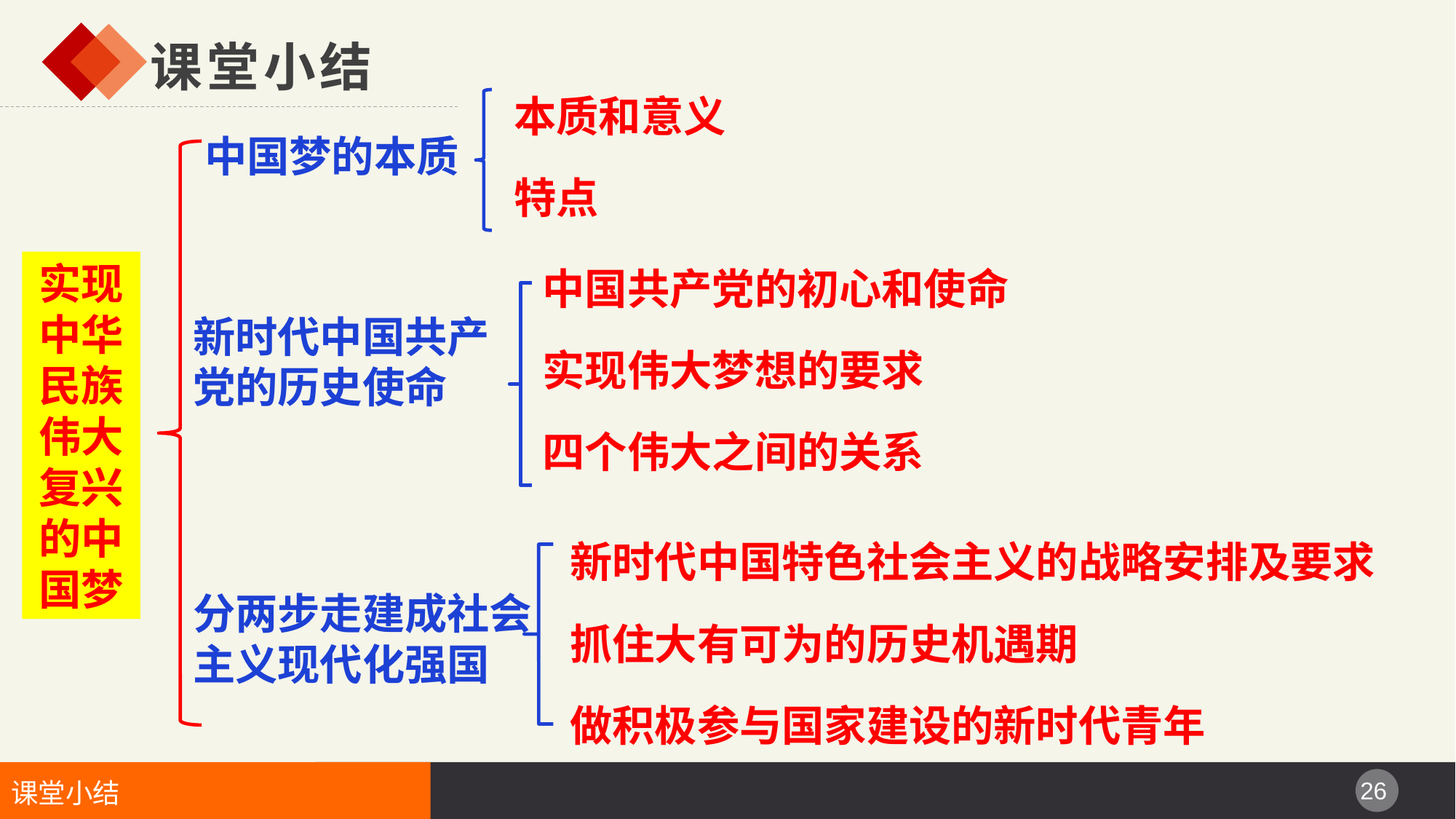

课堂小结

本质和意义

特点
中国梦的本质

实现中华民族伟大复兴的中国梦
中国共产党的初心和使命

实现伟大梦想的要求

四个伟大之间的关系

新时代中国共产党的历史使命

分两步走建成社会主义现代化强国
新时代中国特色社会主义的战略安排及要求

抓住大有可为的历史机遇期

做积极参与国家建设的新时代青年
课堂小结